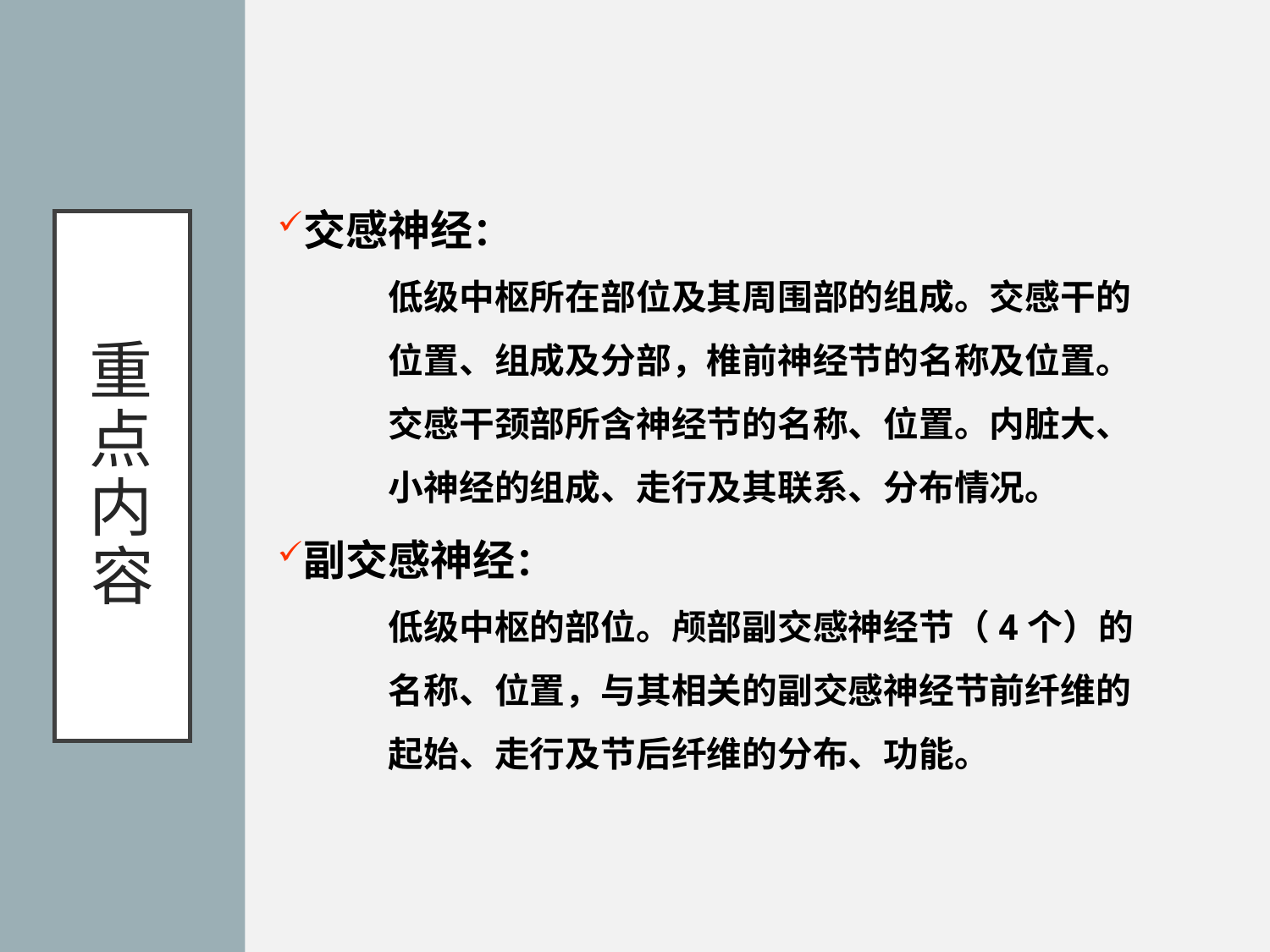

交感神经：
低级中枢所在部位及其周围部的组成。交感干的位置、组成及分部，椎前神经节的名称及位置。交感干颈部所含神经节的名称、位置。内脏大、小神经的组成、走行及其联系、分布情况。
副交感神经：
低级中枢的部位。颅部副交感神经节（4个）的名称、位置，与其相关的副交感神经节前纤维的起始、走行及节后纤维的分布、功能。
# 重点内容